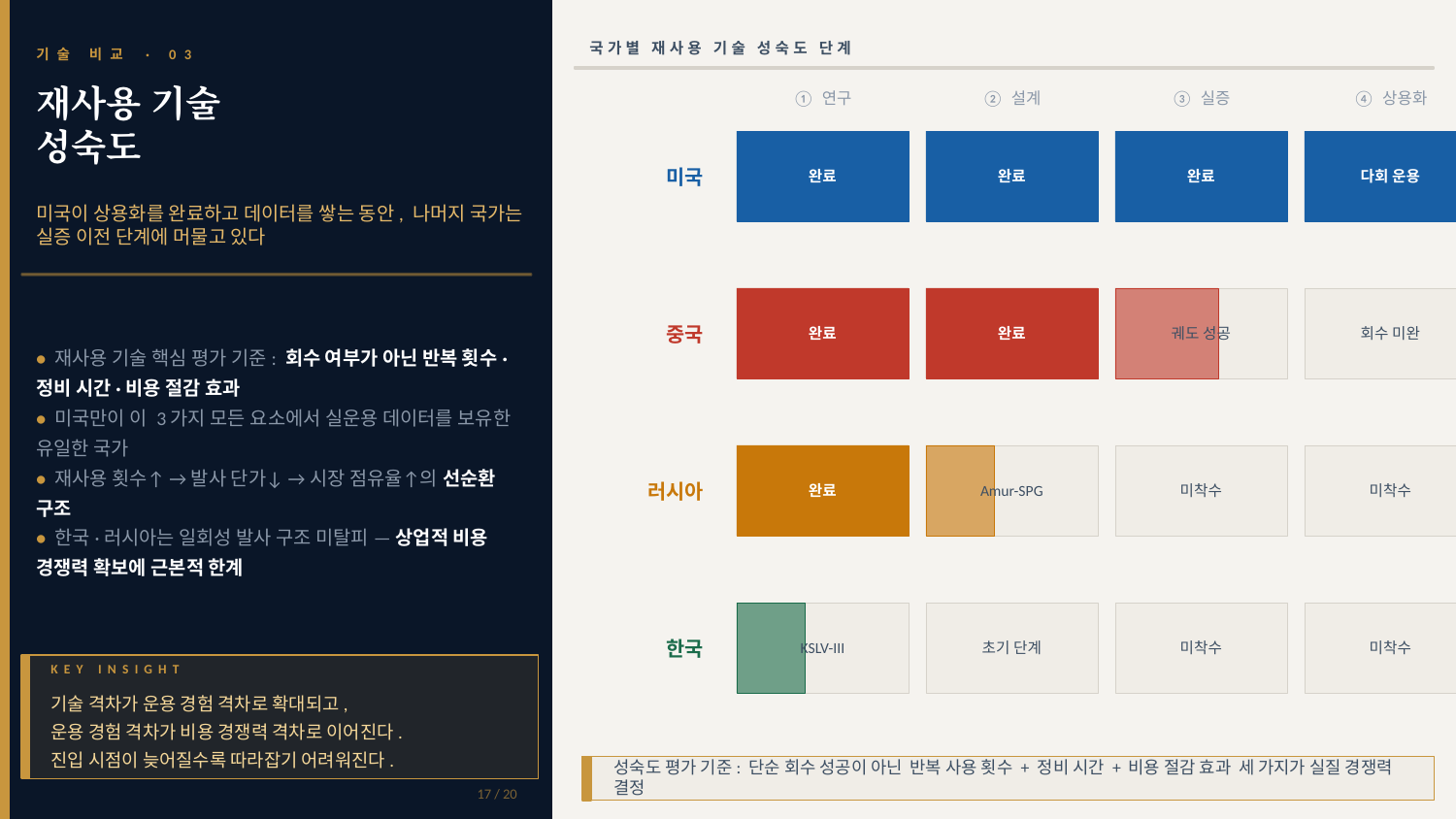

국가별 재사용 기술 성숙도 단계
기술 비교 · 03

재사용 기술
성숙도
① 연구
② 설계
③ 실증
④ 상용화

완료

완료

완료

다회 운용
미국
미국이 상용화를 완료하고 데이터를 쌓는 동안, 나머지 국가는 실증 이전 단계에 머물고 있다

• 재사용 기술 핵심 평가 기준: 회수 여부가 아닌 반복 횟수·정비 시간·비용 절감 효과
• 미국만이 이 3가지 모든 요소에서 실운용 데이터를 보유한 유일한 국가
• 재사용 횟수↑ → 발사 단가↓ → 시장 점유율↑의 선순환 구조
• 한국·러시아는 일회성 발사 구조 미탈피 — 상업적 비용 경쟁력 확보에 근본적 한계

완료

완료

궤도 성공

회수 미완
중국

완료

Amur-SPG

미착수

미착수
러시아

KSLV-III

초기 단계

미착수

미착수
한국

KEY INSIGHT
기술 격차가 운용 경험 격차로 확대되고,
운용 경험 격차가 비용 경쟁력 격차로 이어진다.
진입 시점이 늦어질수록 따라잡기 어려워진다.

성숙도 평가 기준: 단순 회수 성공이 아닌  반복 사용 횟수 + 정비 시간 + 비용 절감 효과  세 가지가 실질 경쟁력 결정
17 / 20